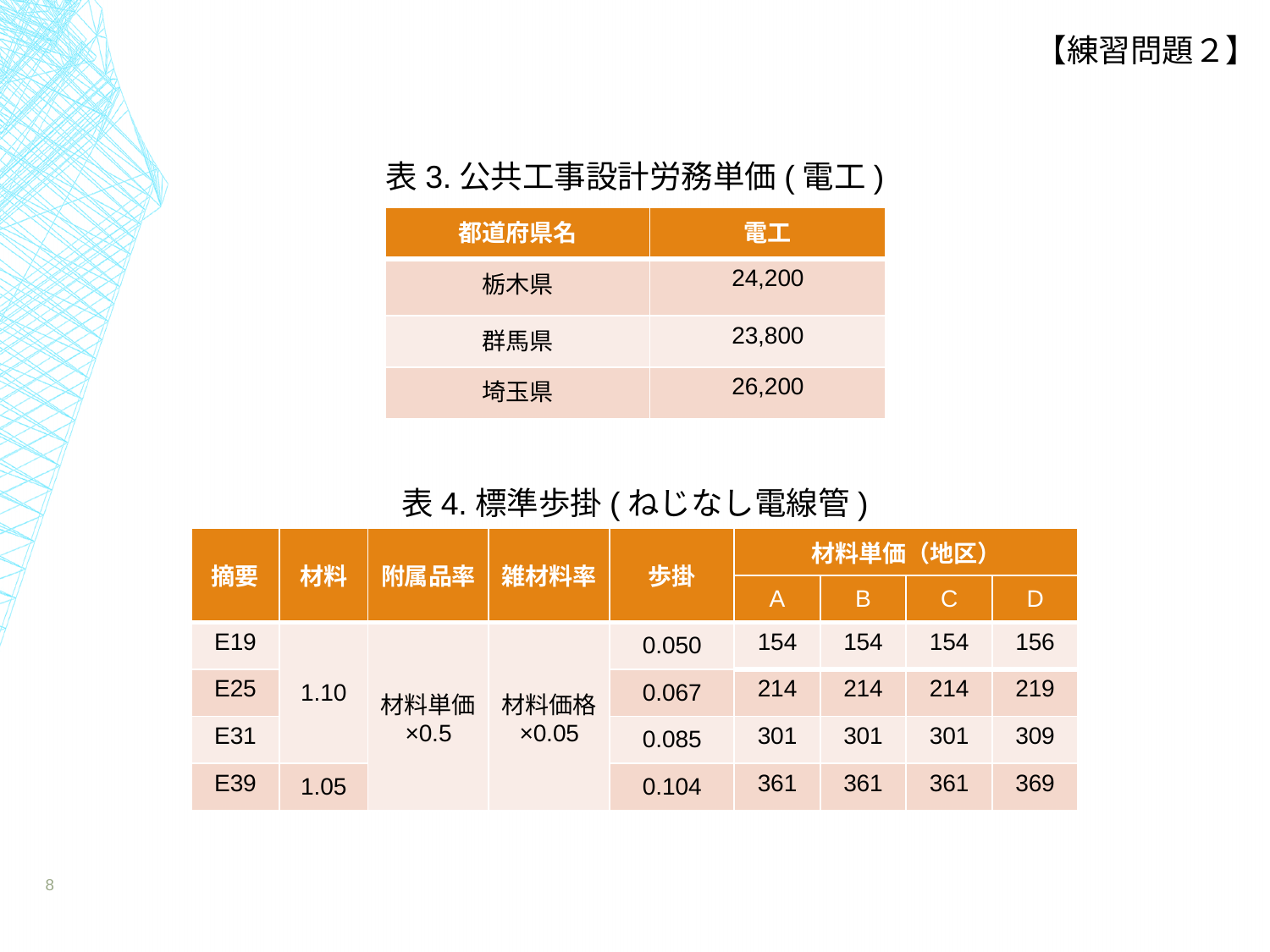

【練習問題２】
表3.公共工事設計労務単価(電工)
| 都道府県名 | 電工 |
| --- | --- |
| 栃木県 | 24,200 |
| 群馬県 | 23,800 |
| 埼玉県 | 26,200 |
表4.標準歩掛(ねじなし電線管)
| 摘要 | 材料 | 附属品率 | 雑材料率 | 歩掛 | 材料単価（地区） |  |  |  |
| --- | --- | --- | --- | --- | --- | --- | --- | --- |
|  |  |  |  |  | A | B | C | D |
| E19 | 1.10 | 材料単価×0.5 | 材料価格×0.05 | 0.050 | 154 | 154 | 154 | 156 |
| E25 |  |  |  | 0.067 | 214 | 214 | 214 | 219 |
| E31 |  |  |  | 0.085 | 301 | 301 | 301 | 309 |
| E39 | 1.05 |  |  | 0.104 | 361 | 361 | 361 | 369 |
8